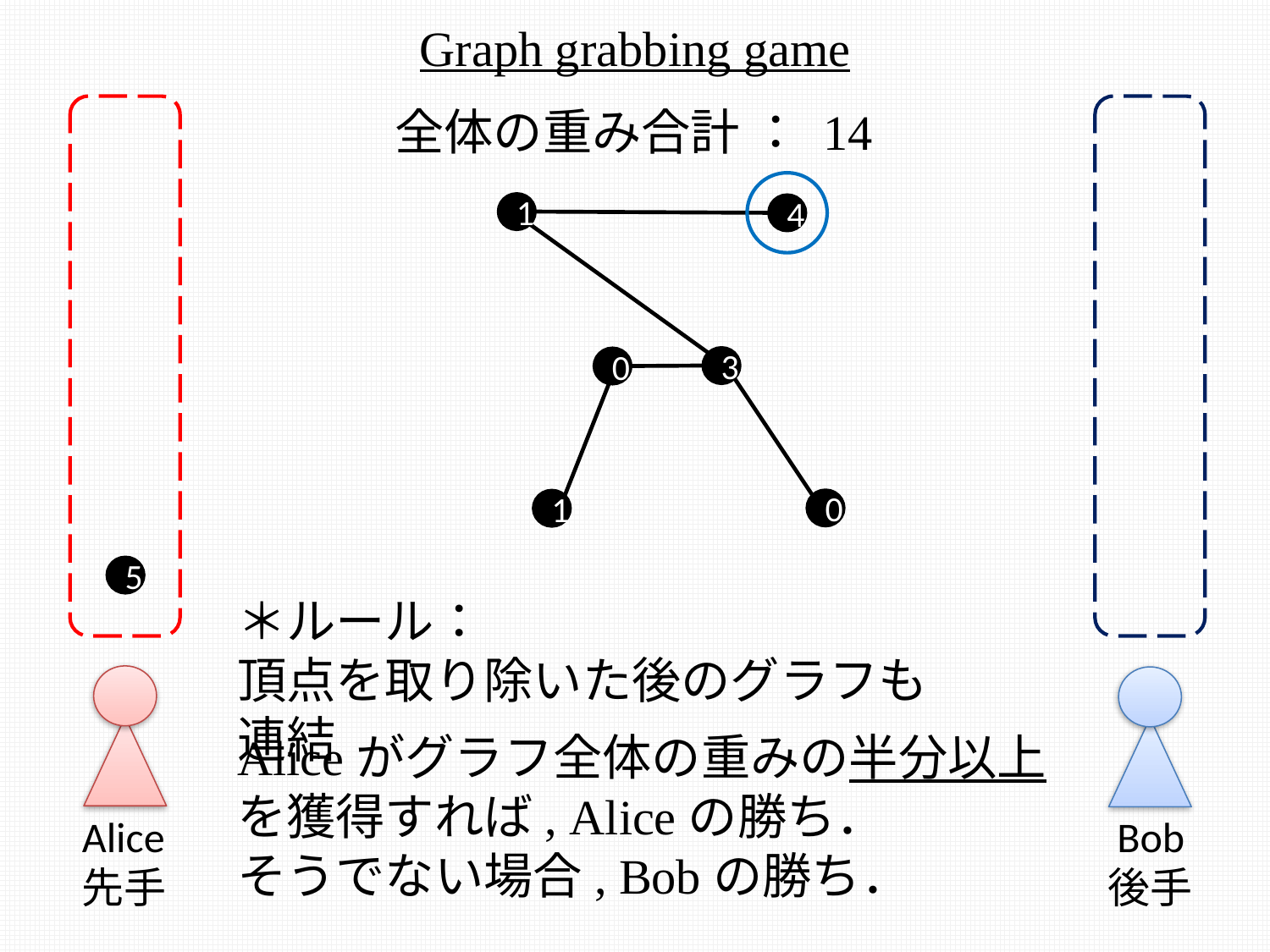

# Graph grabbing game
全体の重み合計 ： 14

1
4
3
0
0
1
5
＊ルール：
頂点を取り除いた後のグラフも連結

Alice
先手

 Bob
後手
Aliceがグラフ全体の重みの半分以上を獲得すれば, Aliceの勝ち．
そうでない場合, Bobの勝ち．